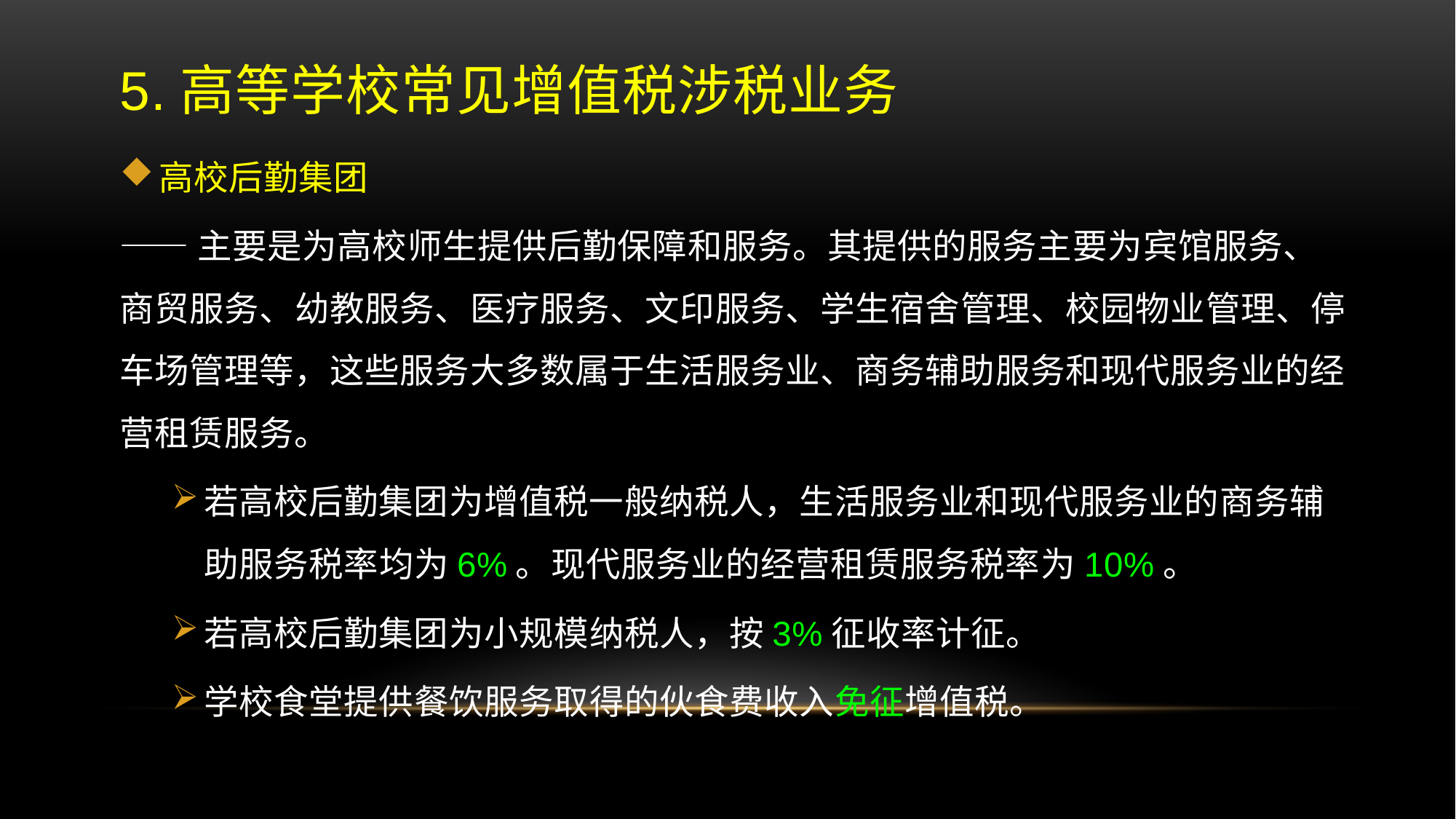

# 5.高等学校常见增值税涉税业务
高校后勤集团
——主要是为高校师生提供后勤保障和服务。其提供的服务主要为宾馆服务、商贸服务、幼教服务、医疗服务、文印服务、学生宿舍管理、校园物业管理、停车场管理等，这些服务大多数属于生活服务业、商务辅助服务和现代服务业的经营租赁服务。
若高校后勤集团为增值税一般纳税人，生活服务业和现代服务业的商务辅助服务税率均为6%。现代服务业的经营租赁服务税率为10%。
若高校后勤集团为小规模纳税人，按3%征收率计征。
学校食堂提供餐饮服务取得的伙食费收入免征增值税。
18